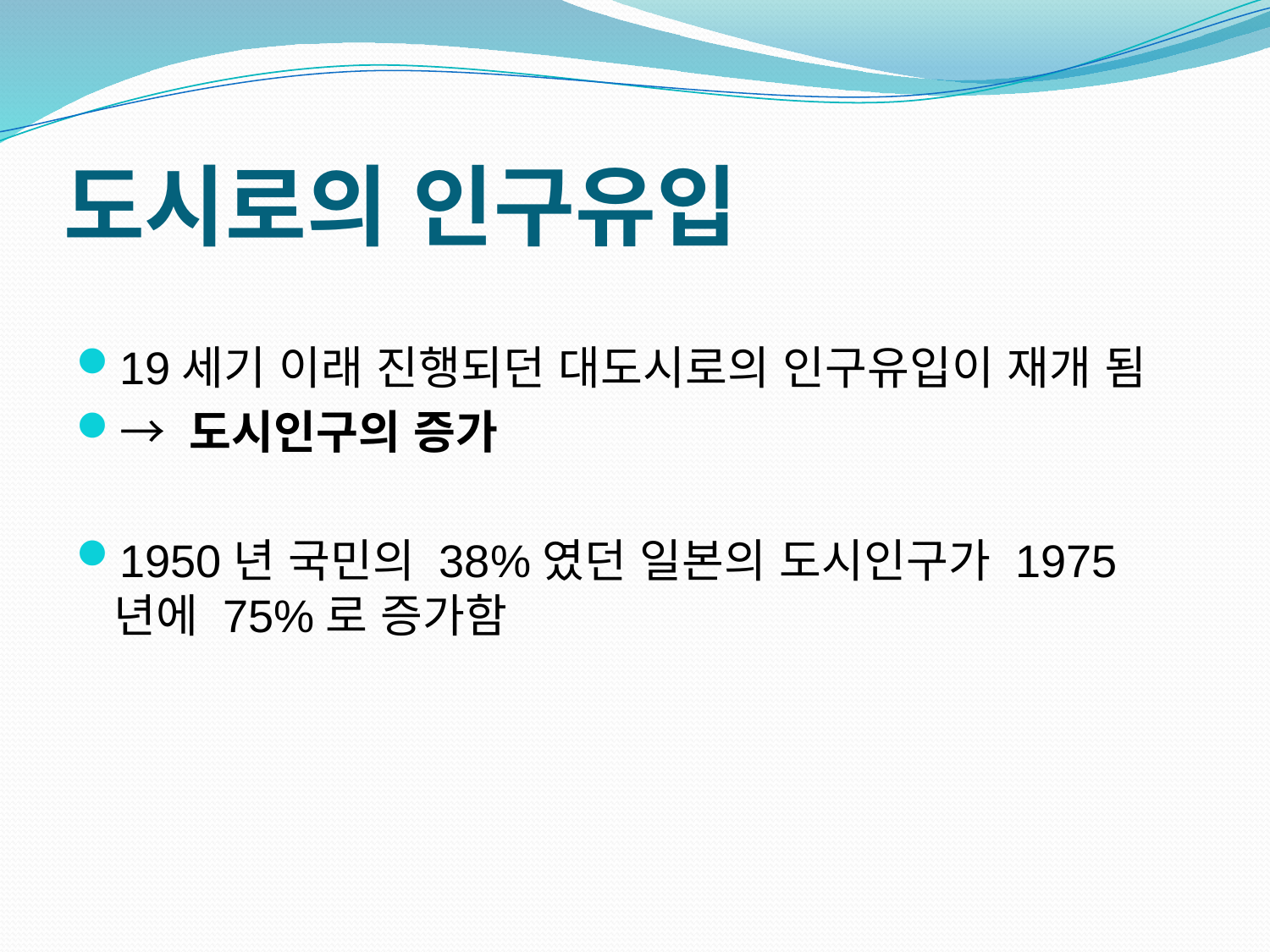

# 도시로의 인구유입

19세기 이래 진행되던 대도시로의 인구유입이 재개 됨
→ 도시인구의 증가

1950년 국민의 38%였던 일본의 도시인구가 1975년에 75%로 증가함